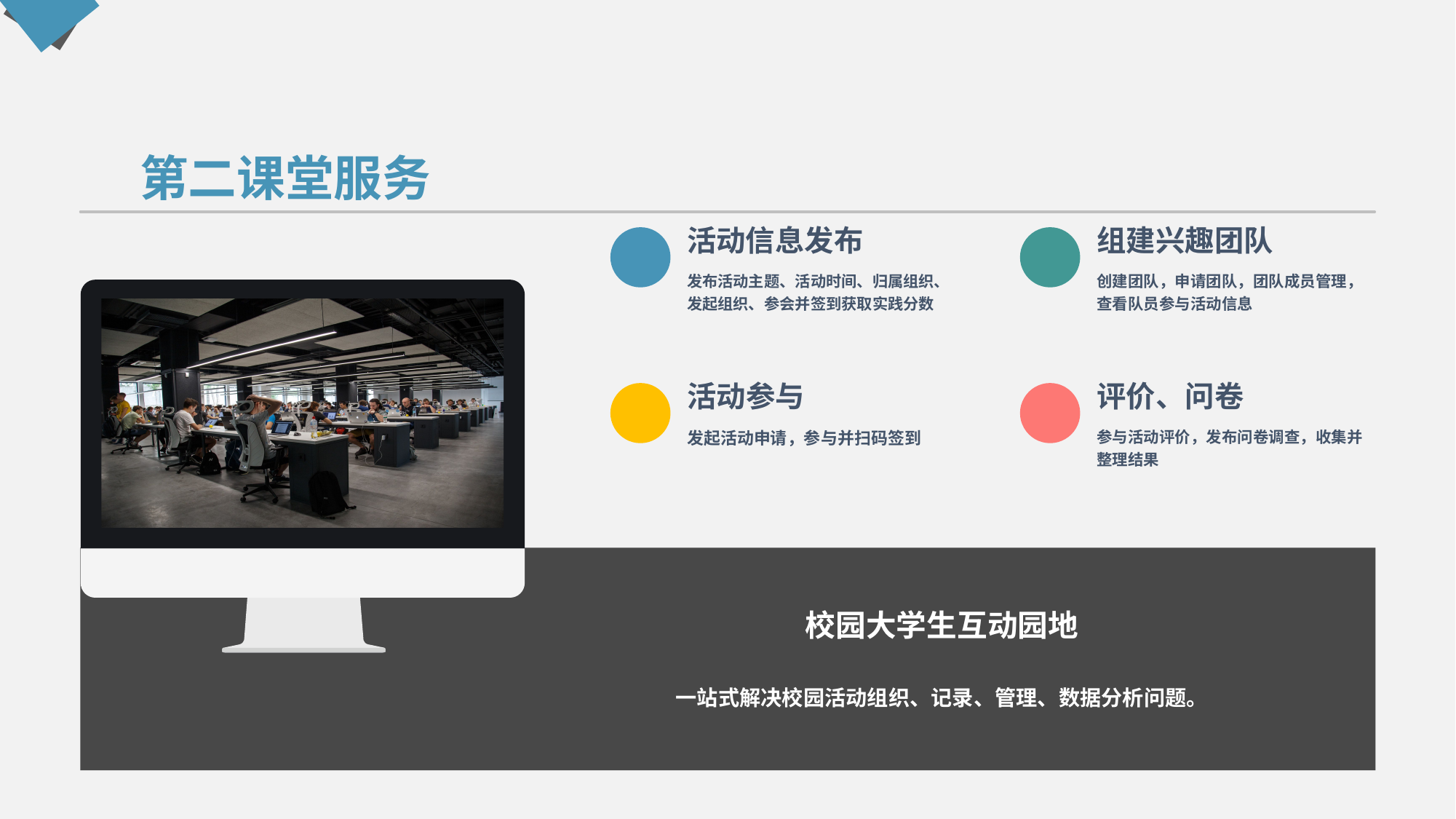

第二课堂服务
活动信息发布
发布活动主题、活动时间、归属组织、发起组织、参会并签到获取实践分数
组建兴趣团队
创建团队，申请团队，团队成员管理，查看队员参与活动信息

活动参与
发起活动申请，参与并扫码签到
评价、问卷
参与活动评价，发布问卷调查，收集并整理结果

校园大学生互动园地
一站式解决校园活动组织、记录、管理、数据分析问题。